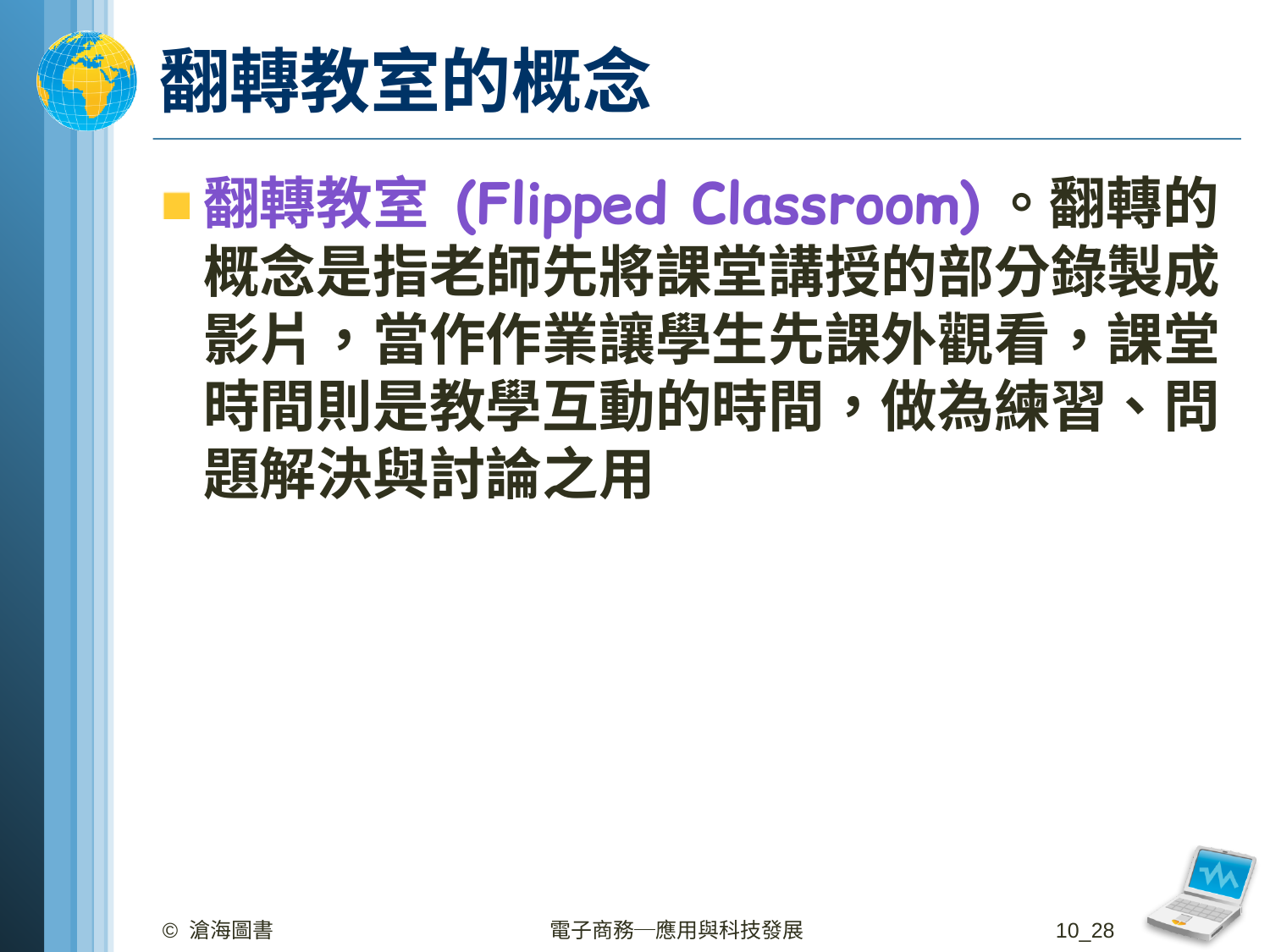

# 翻轉教室的概念
翻轉教室 (Flipped Classroom)。翻轉的概念是指老師先將課堂講授的部分錄製成影片，當作作業讓學生先課外觀看，課堂時間則是教學互動的時間，做為練習、問題解決與討論之用
© 滄海圖書
電子商務─應用與科技發展
10_28